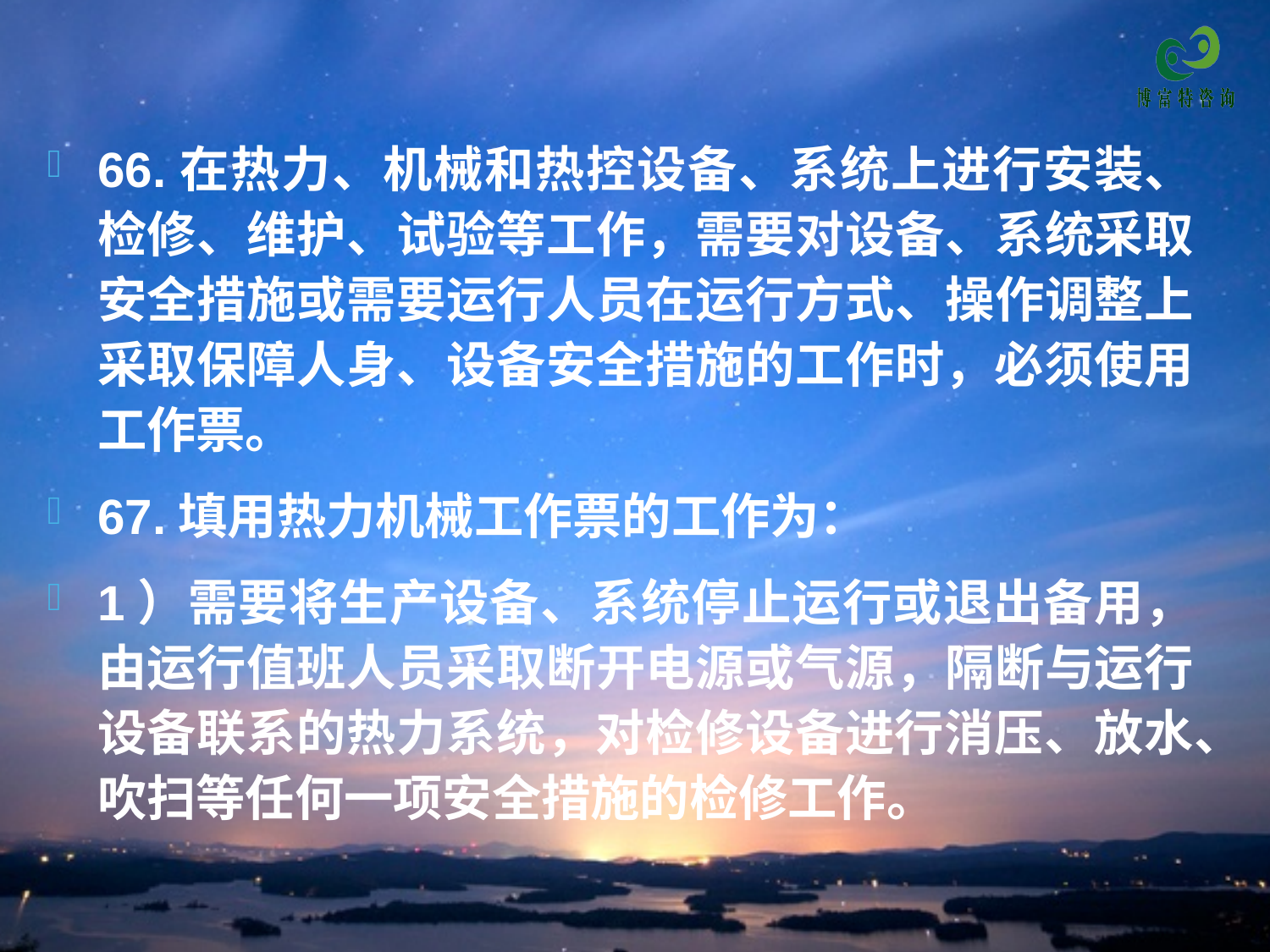

66.在热力、机械和热控设备、系统上进行安装、检修、维护、试验等工作，需要对设备、系统采取安全措施或需要运行人员在运行方式、操作调整上采取保障人身、设备安全措施的工作时，必须使用工作票。
67.填用热力机械工作票的工作为：
1）需要将生产设备、系统停止运行或退出备用，由运行值班人员采取断开电源或气源，隔断与运行设备联系的热力系统，对检修设备进行消压、放水、吹扫等任何一项安全措施的检修工作。